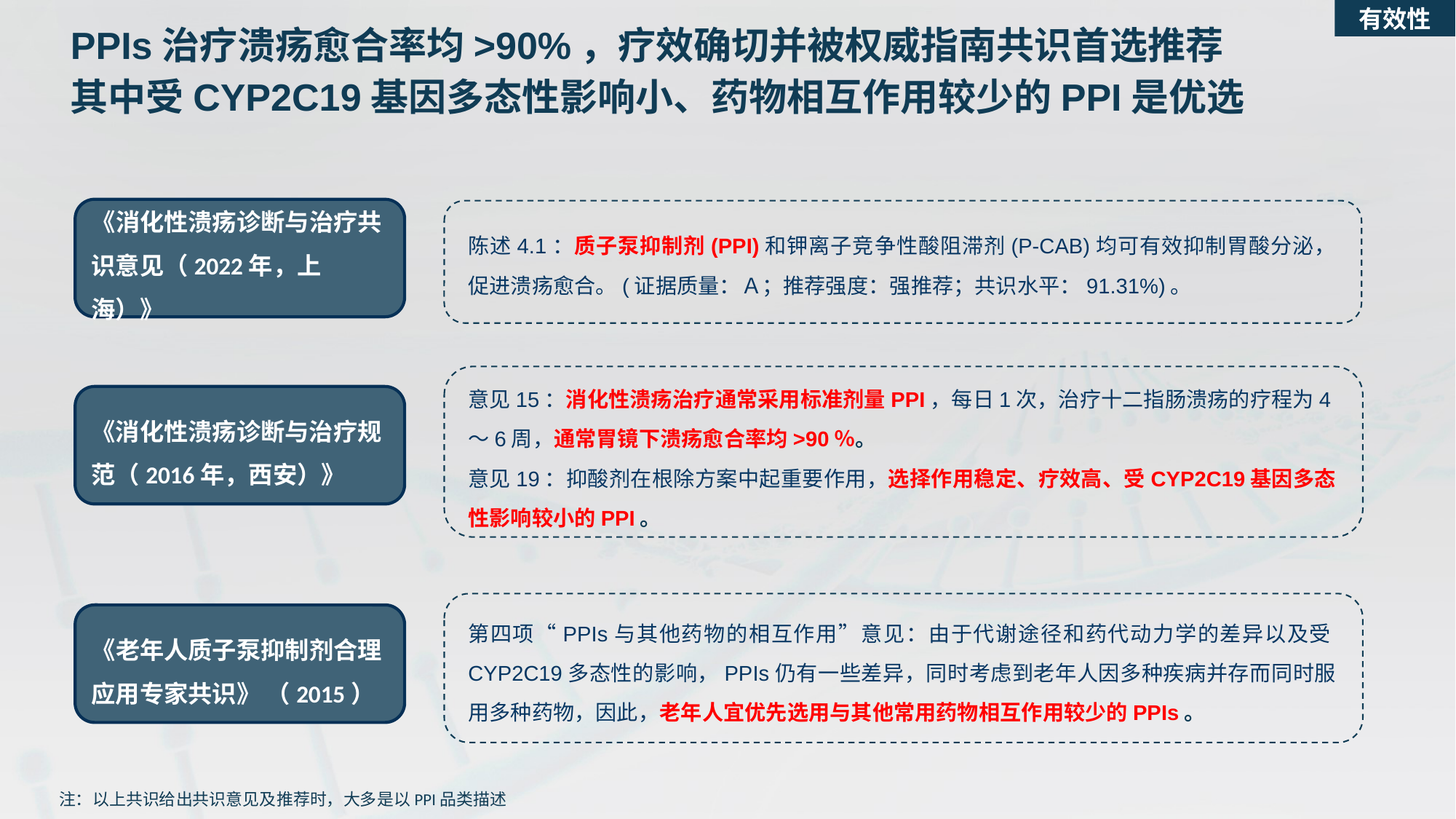

有效性
PPIs治疗溃疡愈合率均>90%，疗效确切并被权威指南共识首选推荐
其中受CYP2C19基因多态性影响小、药物相互作用较少的PPI是优选
《消化性溃疡诊断与治疗共识意见（2022年，上海）》

陈述4.1：质子泵抑制剂(PPI)和钾离子竞争性酸阻滞剂(P-CAB)均可有效抑制胃酸分泌，促进溃疡愈合。(证据质量：Ａ；推荐强度：强推荐；共识水平：91.31%)。

意见15：消化性溃疡治疗通常采用标准剂量PPI，每日1次，治疗十二指肠溃疡的疗程为4～6周，通常胃镜下溃疡愈合率均>90％。
意见19：抑酸剂在根除方案中起重要作用，选择作用稳定、疗效高、受CYP2C19基因多态性影响较小的PPI。

《消化性溃疡诊断与治疗规范（2016年，西安）》

第四项“PPIs与其他药物的相互作用”意见：由于代谢途径和药代动力学的差异以及受CYP2C19多态性的影响，PPIs仍有一些差异，同时考虑到老年人因多种疾病并存而同时服用多种药物，因此，老年人宜优先选用与其他常用药物相互作用较少的PPIs。
《老年人质子泵抑制剂合理应用专家共识》 （2015）
注：以上共识给出共识意见及推荐时，大多是以PPI品类描述